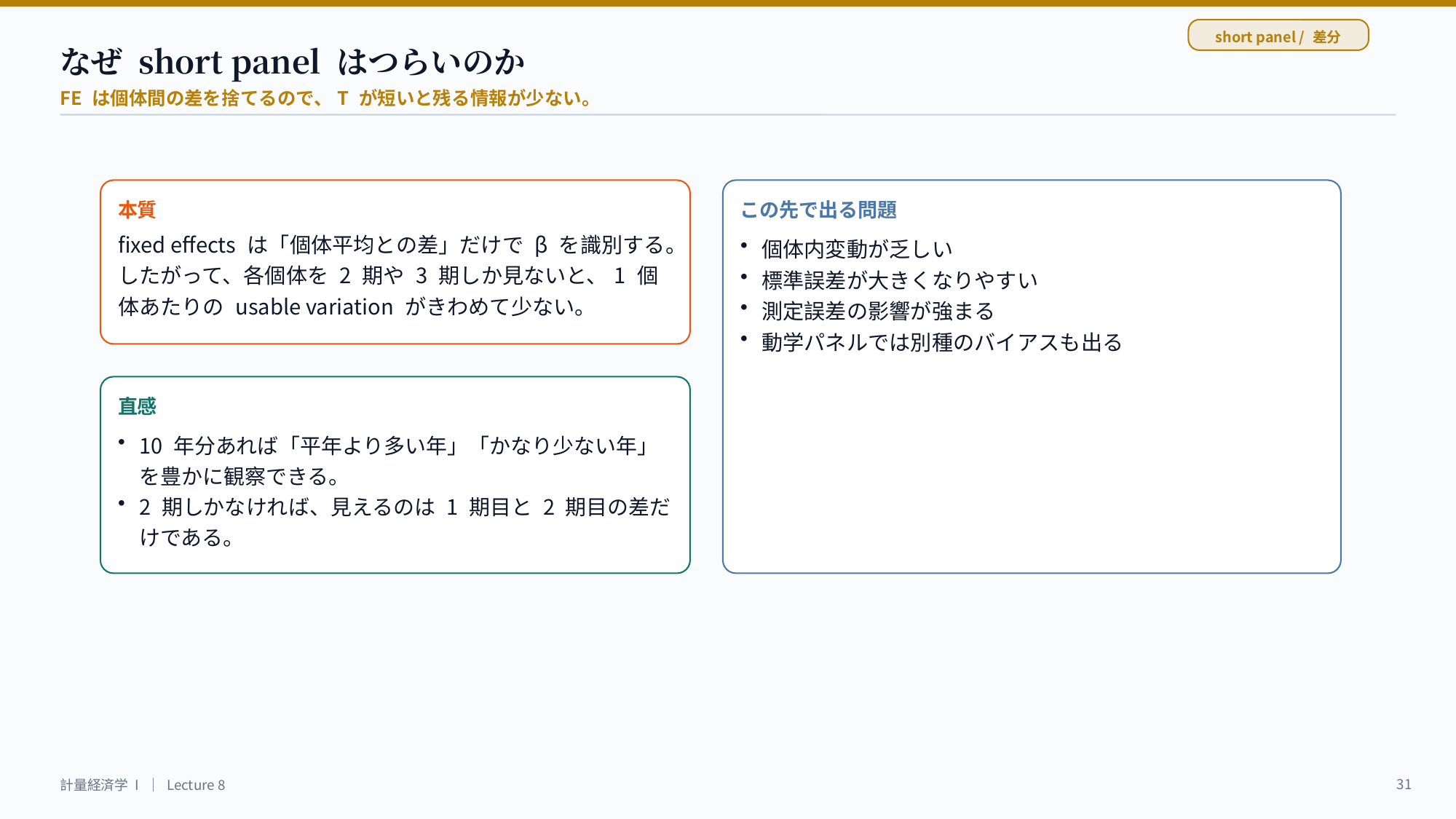

short panel / 差分
なぜ short panel はつらいのか
FE は個体間の差を捨てるので、T が短いと残る情報が少ない。

本質
この先で出る問題
fixed effects は「個体平均との差」だけで β を識別する。したがって、各個体を 2 期や 3 期しか見ないと、1 個体あたりの usable variation がきわめて少ない。
個体内変動が乏しい
標準誤差が大きくなりやすい
測定誤差の影響が強まる
動学パネルでは別種のバイアスも出る

直感
10 年分あれば「平年より多い年」「かなり少ない年」を豊かに観察できる。
2 期しかなければ、見えるのは 1 期目と 2 期目の差だけである。
31
計量経済学 I ｜ Lecture 8